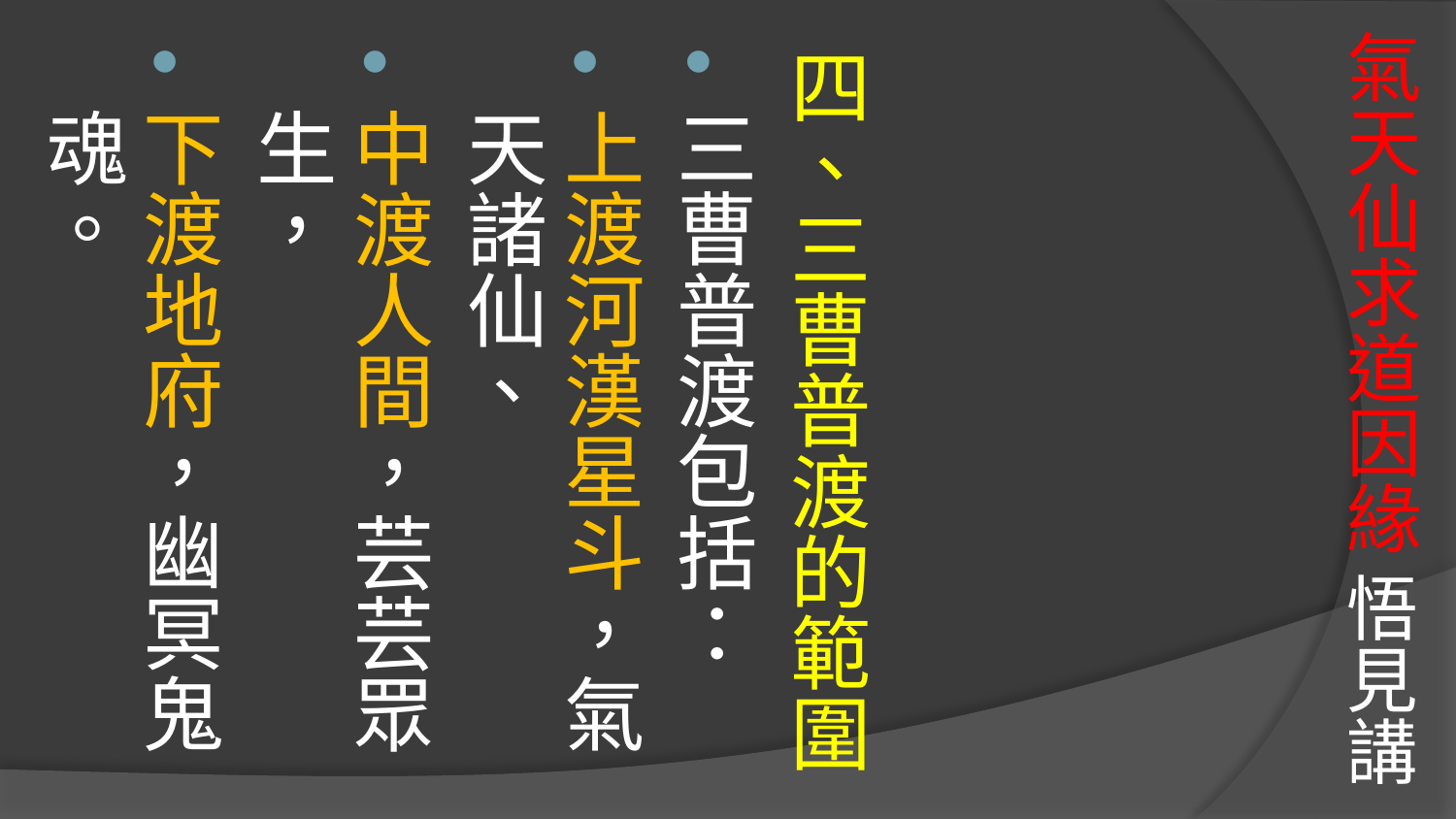

# 氣天仙求道因緣 悟見講
四、三曹普渡的範圍
三曹普渡包括：
上渡河漢星斗，氣天諸仙、
中渡人間，芸芸眾生，
下渡地府，幽冥鬼魂。